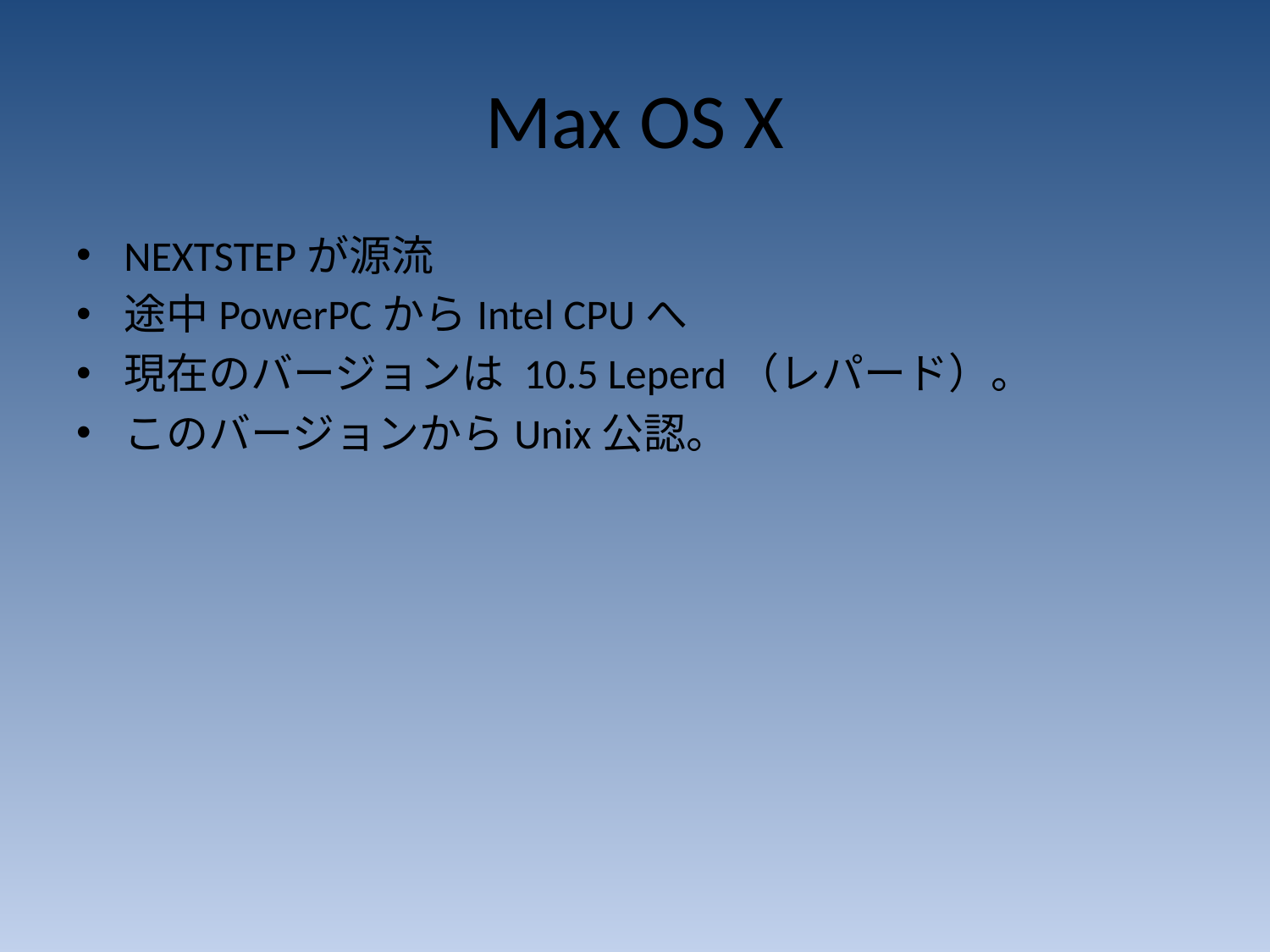

# Max OS X
NEXTSTEPが源流
途中PowerPCからIntel CPUへ
現在のバージョンは 10.5 Leperd（レパード）。
このバージョンからUnix公認。